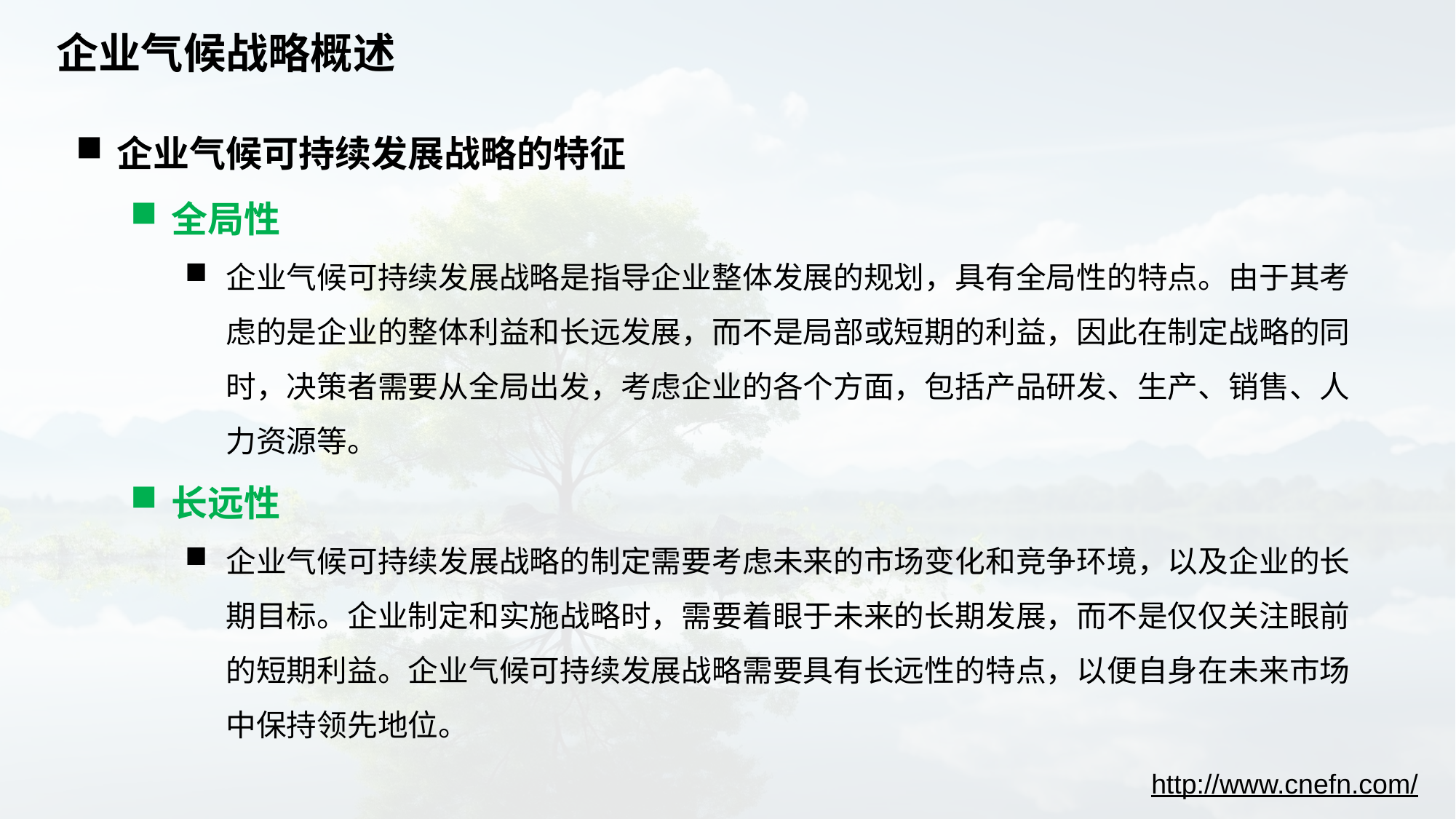

# 企业气候战略概述
企业气候可持续发展战略的特征
全局性
企业气候可持续发展战略是指导企业整体发展的规划，具有全局性的特点。由于其考虑的是企业的整体利益和长远发展，而不是局部或短期的利益，因此在制定战略的同时，决策者需要从全局出发，考虑企业的各个方面，包括产品研发、生产、销售、人力资源等。
长远性
企业气候可持续发展战略的制定需要考虑未来的市场变化和竞争环境，以及企业的长期目标。企业制定和实施战略时，需要着眼于未来的长期发展，而不是仅仅关注眼前的短期利益。企业气候可持续发展战略需要具有长远性的特点，以便自身在未来市场中保持领先地位。